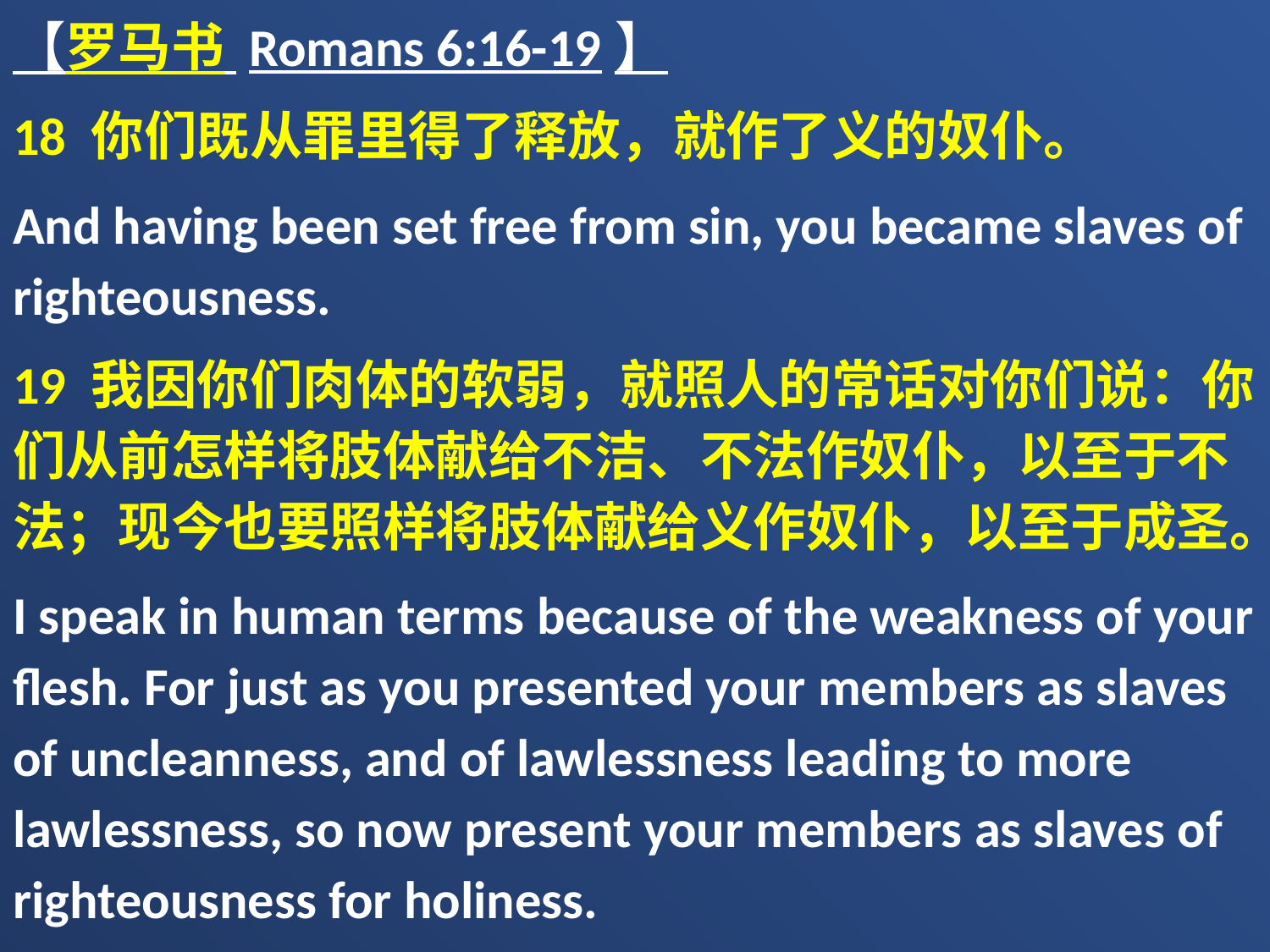

【罗马书 Romans 6:16-19】
18 你们既从罪里得了释放，就作了义的奴仆。
And having been set free from sin, you became slaves of righteousness.
19 我因你们肉体的软弱，就照人的常话对你们说：你们从前怎样将肢体献给不洁、不法作奴仆，以至于不法；现今也要照样将肢体献给义作奴仆，以至于成圣。
I speak in human terms because of the weakness of your flesh. For just as you presented your members as slaves of uncleanness, and of lawlessness leading to more lawlessness, so now present your members as slaves of righteousness for holiness.